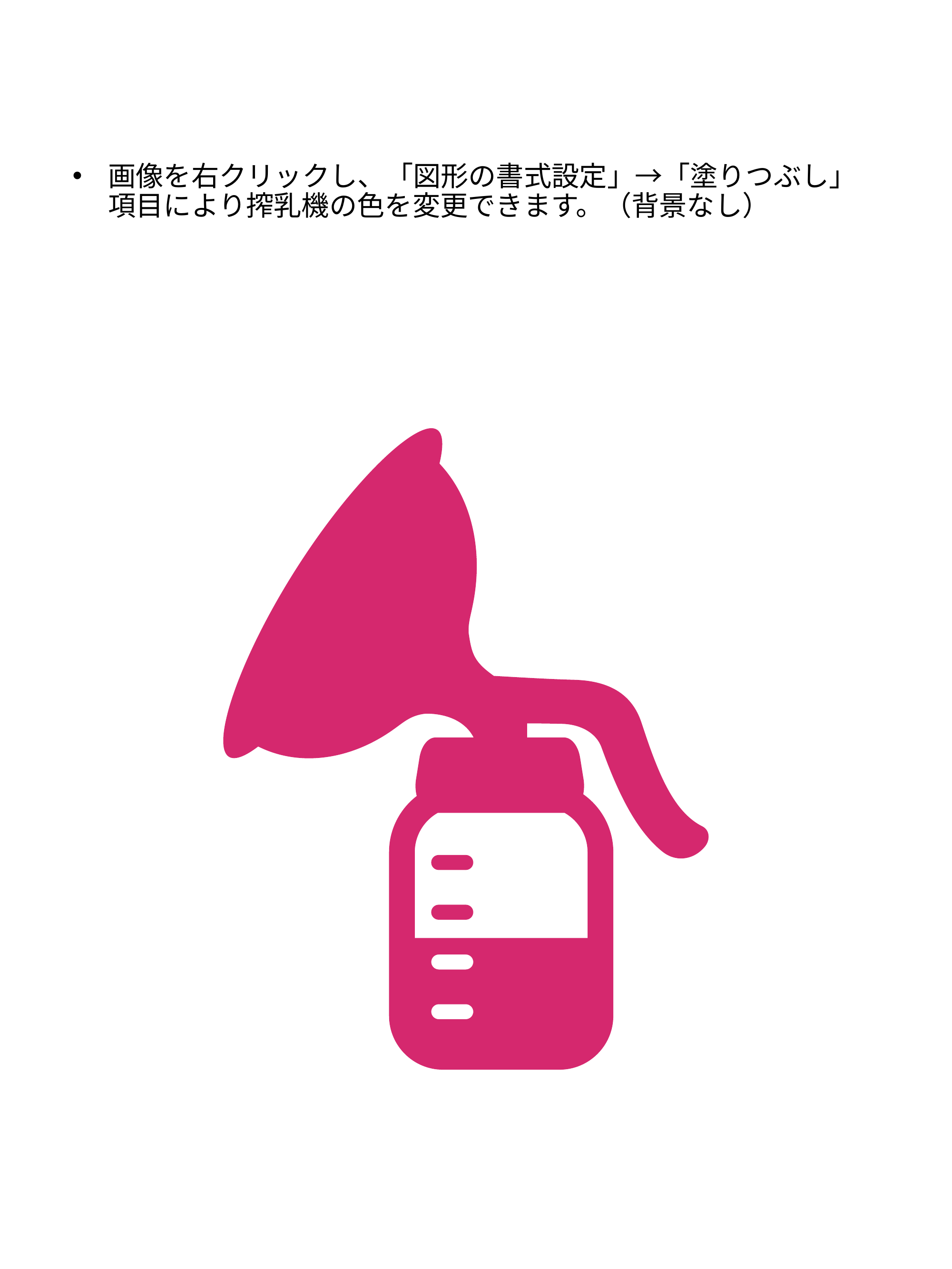

# 画像を右クリックし、「図形の書式設定」→「塗りつぶし」項目により搾乳機の色を変更できます。（背景なし）